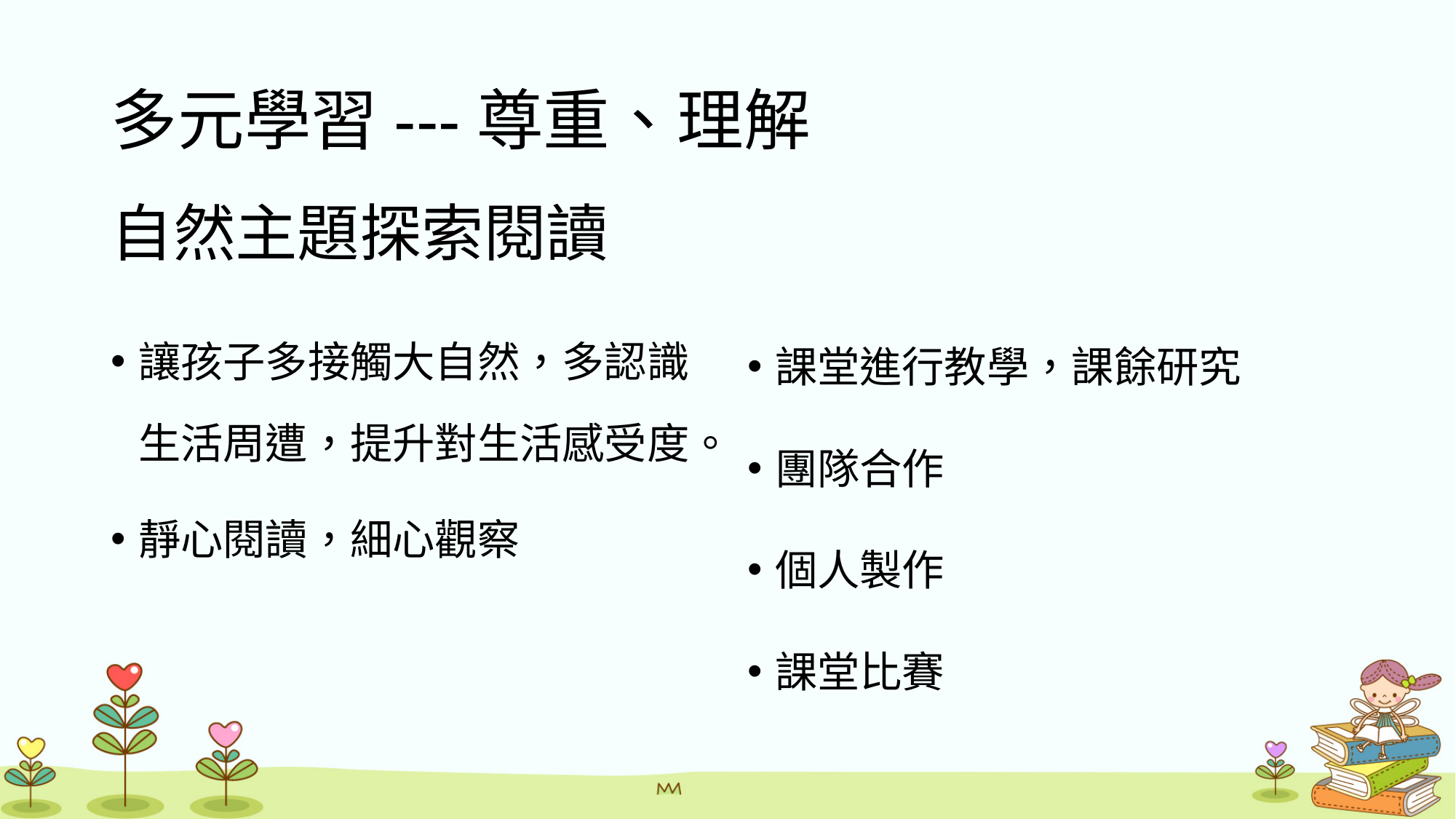

# 多元學習---尊重、理解
自然主題探索閱讀

讓孩子多接觸大自然，多認識生活周遭，提升對生活感受度。
靜心閱讀，細心觀察

課堂進行教學，課餘研究
團隊合作
個人製作
課堂比賽